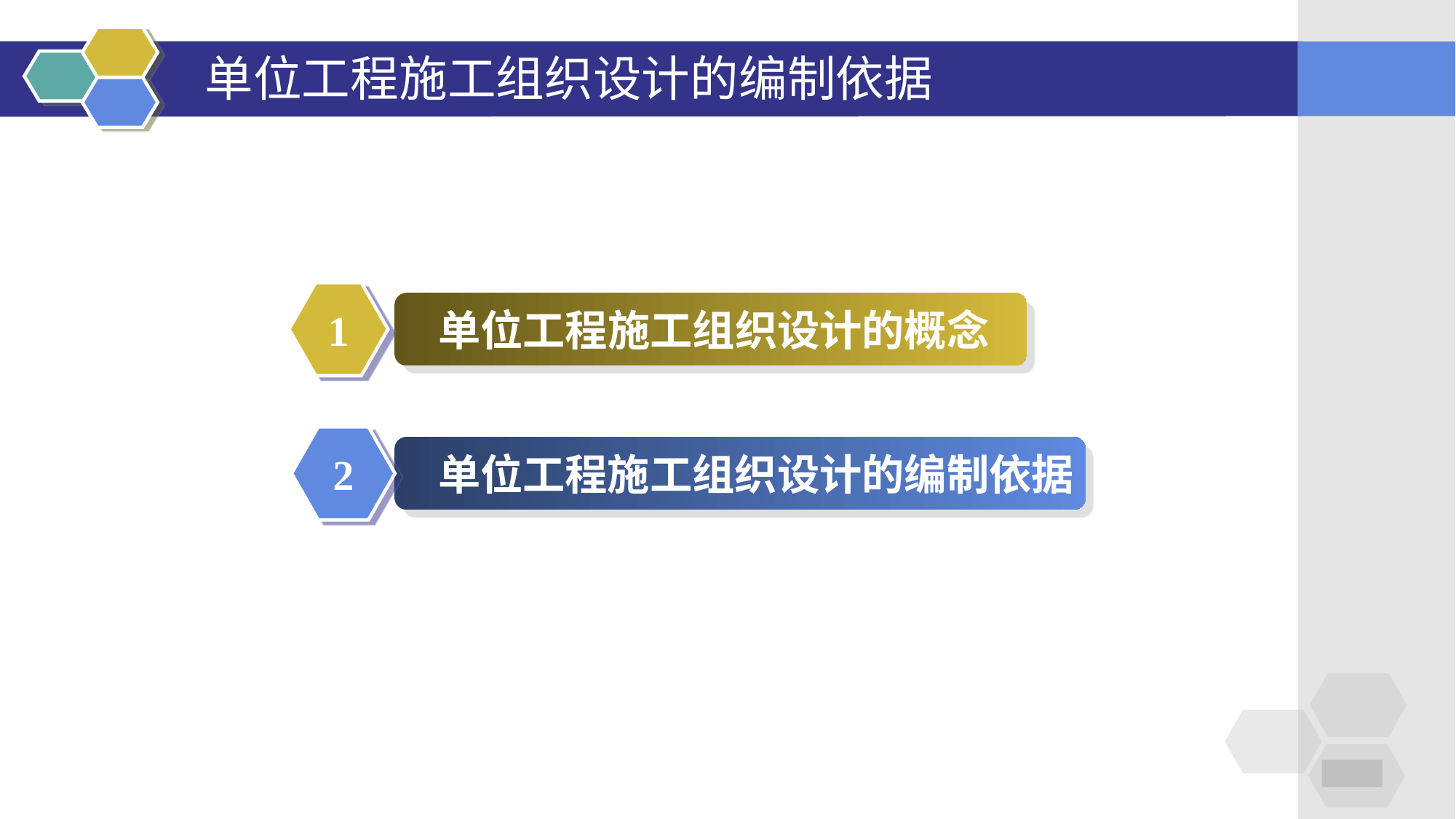

# 单位工程施工组织设计的编制依据
1
  单位工程施工组织设计的概念
2
  单位工程施工组织设计的编制依据
2